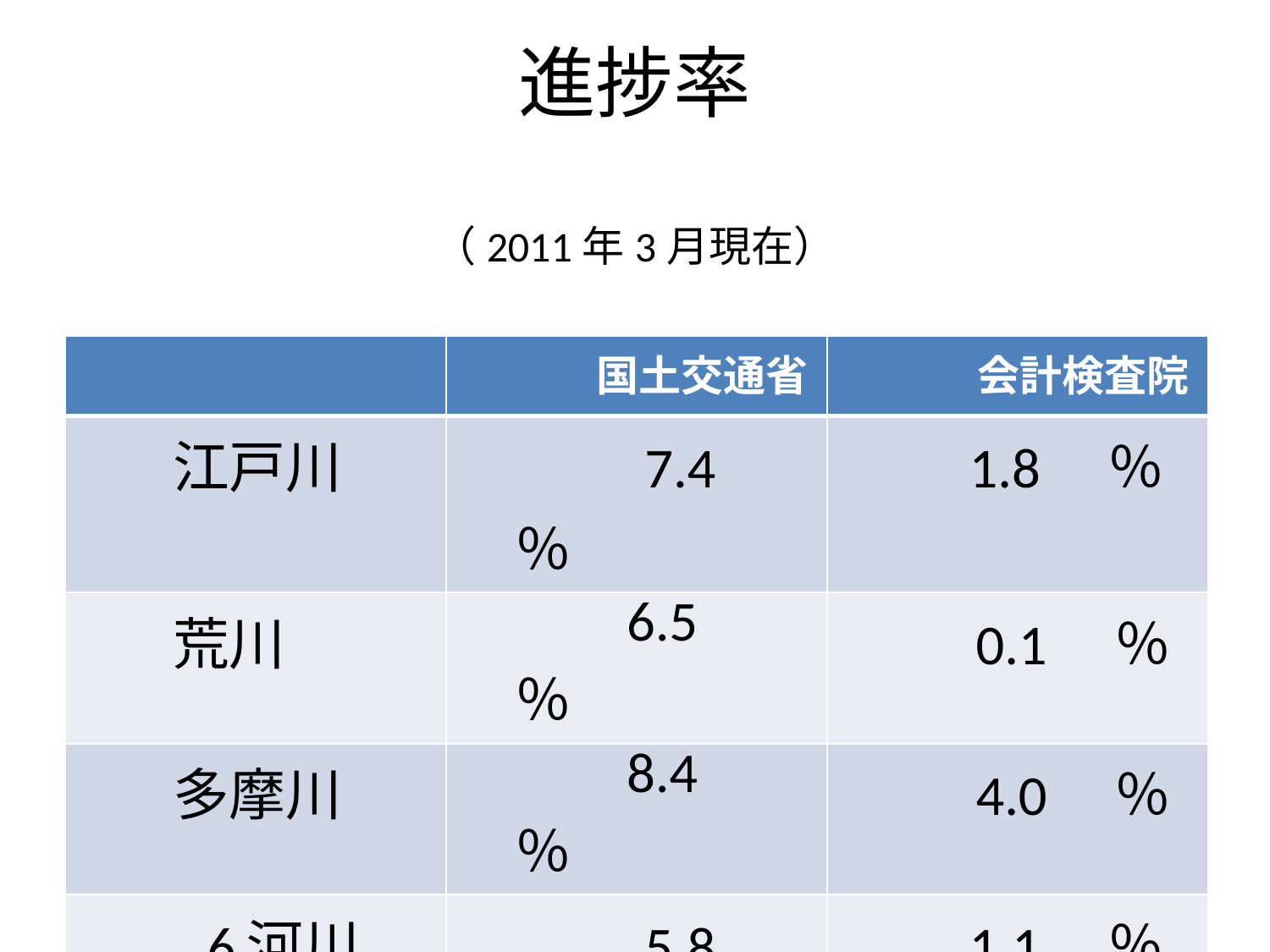

# 進捗率 　　　　　　　　　　　　　　（2011年3月現在）
|  | 国土交通省 | 会計検査院 |
| --- | --- | --- |
| 江戸川 | 7.4　％ | 1.8　％ |
| 荒川 | 6.5　％ | 0.1　％ |
| 多摩川 | 8.4　％ | 4.0　％ |
| 6河川 | 5.8　％ | 1.1　％ |